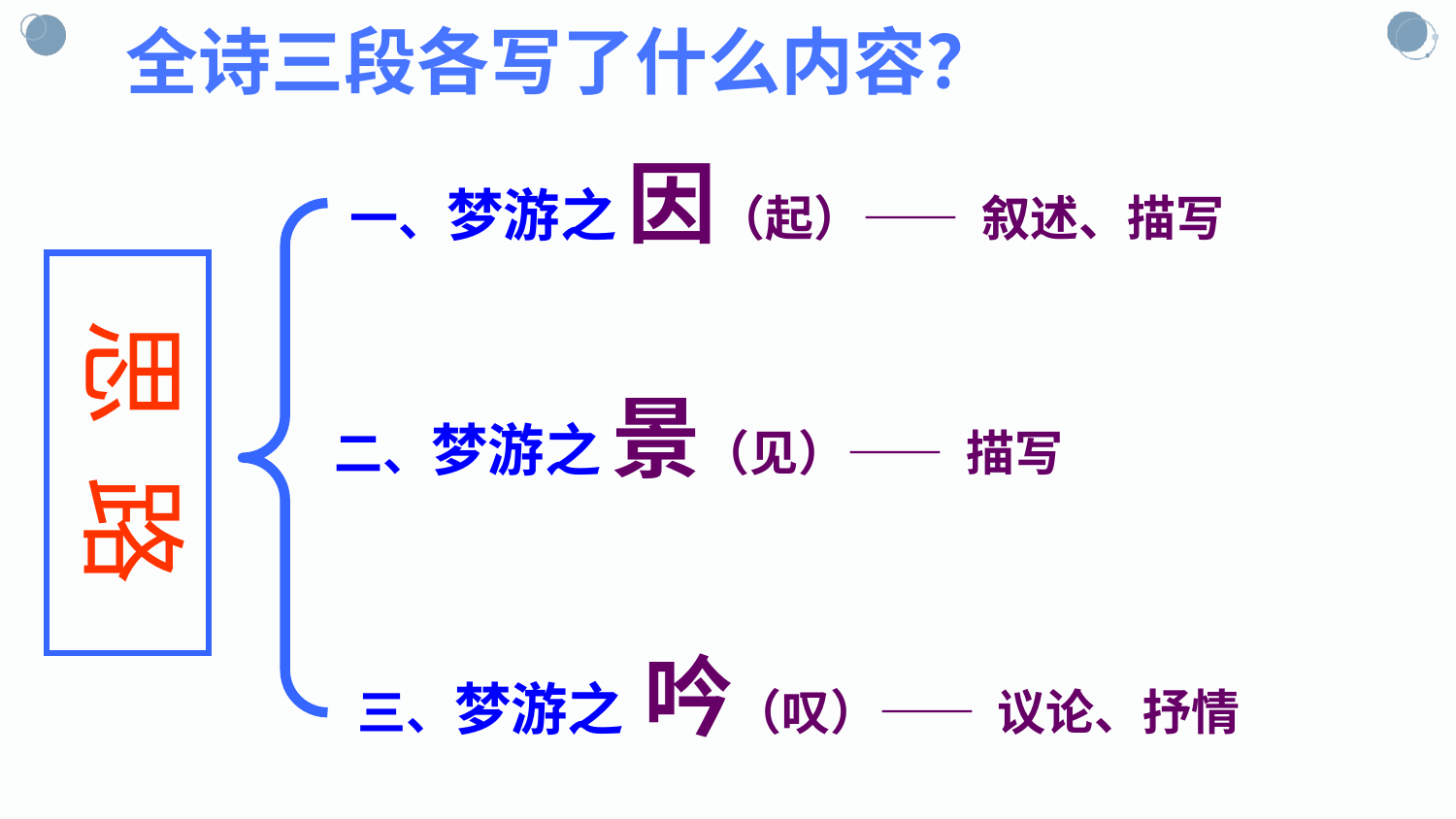

全诗三段各写了什么内容？
一、梦游之 因（起）——  叙述、描写

 思  路
二、梦游之 景（见）——  描写
三、梦游之 吟（叹）——  议论、抒情